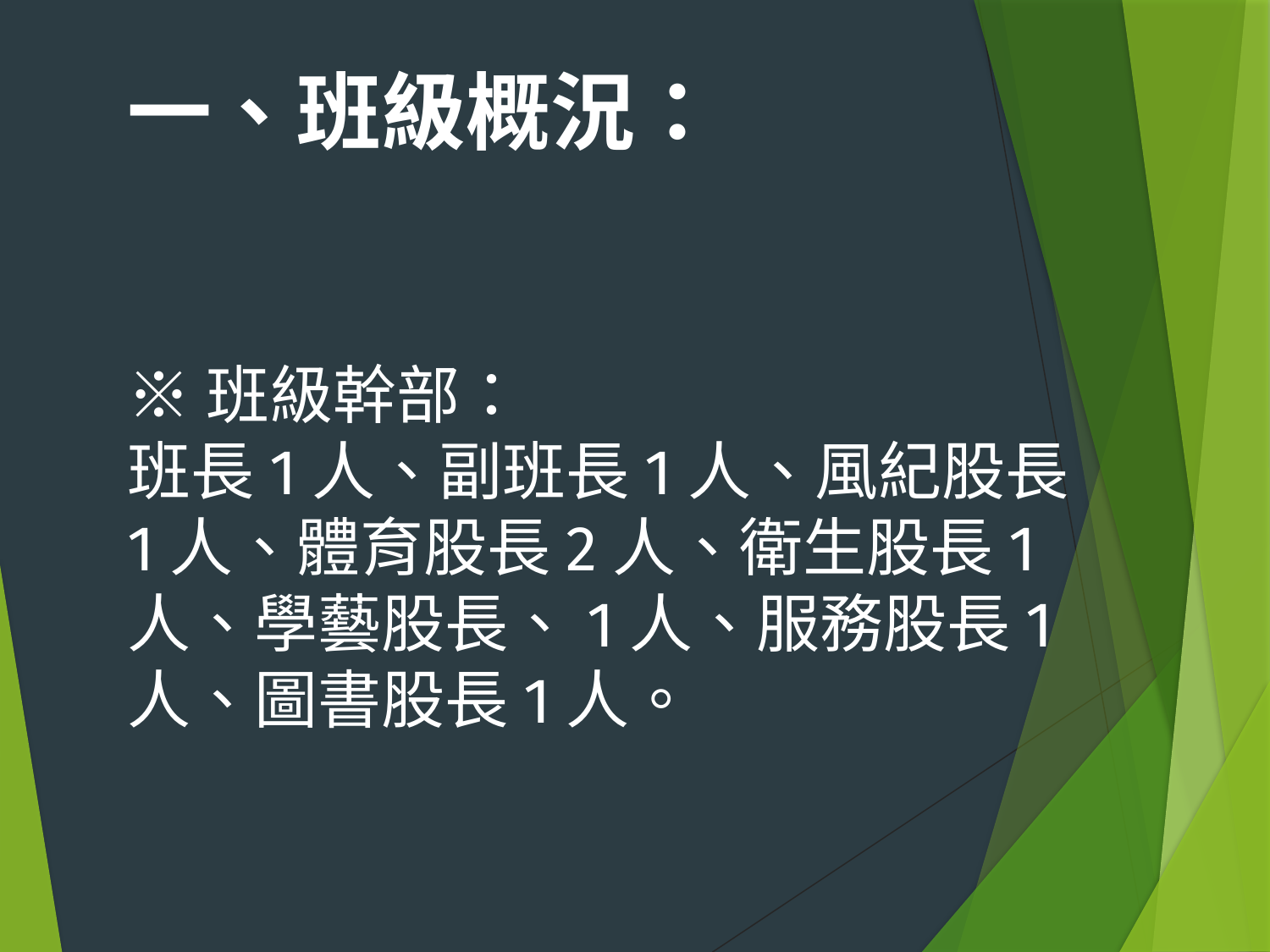

一、班級概況：
※班級幹部：
班長1人、副班長1人、風紀股長1人、體育股長2人、衛生股長1人、學藝股長、1人、服務股長1人、圖書股長1人。